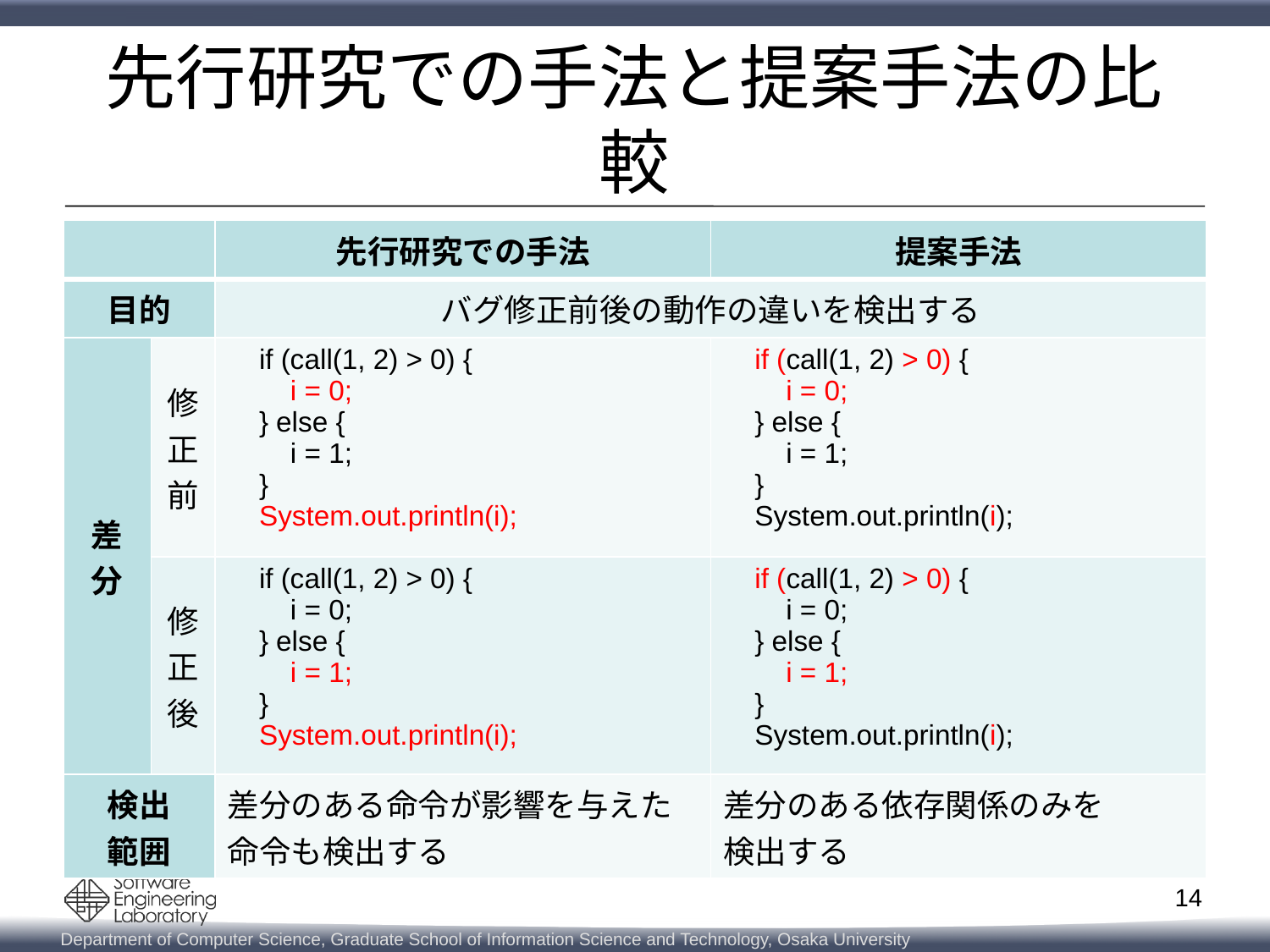

# 先行研究での手法と提案手法の比較
|  |  | 先行研究での手法 | 提案手法 |
| --- | --- | --- | --- |
| 目的 |  | バグ修正前後の動作の違いを検出する |  |
| 差分 | 修正前 | if (call(1, 2) > 0) { i = 0; } else { i = 1; } System.out.println(i); | if (call(1, 2) > 0) { i = 0; } else { i = 1; } System.out.println(i); |
|  | 修正後 | if (call(1, 2) > 0) { i = 0; } else { i = 1; } System.out.println(i); | if (call(1, 2) > 0) { i = 0; } else { i = 1; } System.out.println(i); |
| 検出 範囲 |  | 差分のある命令が影響を与えた 命令も検出する | 差分のある依存関係のみを 検出する |
14